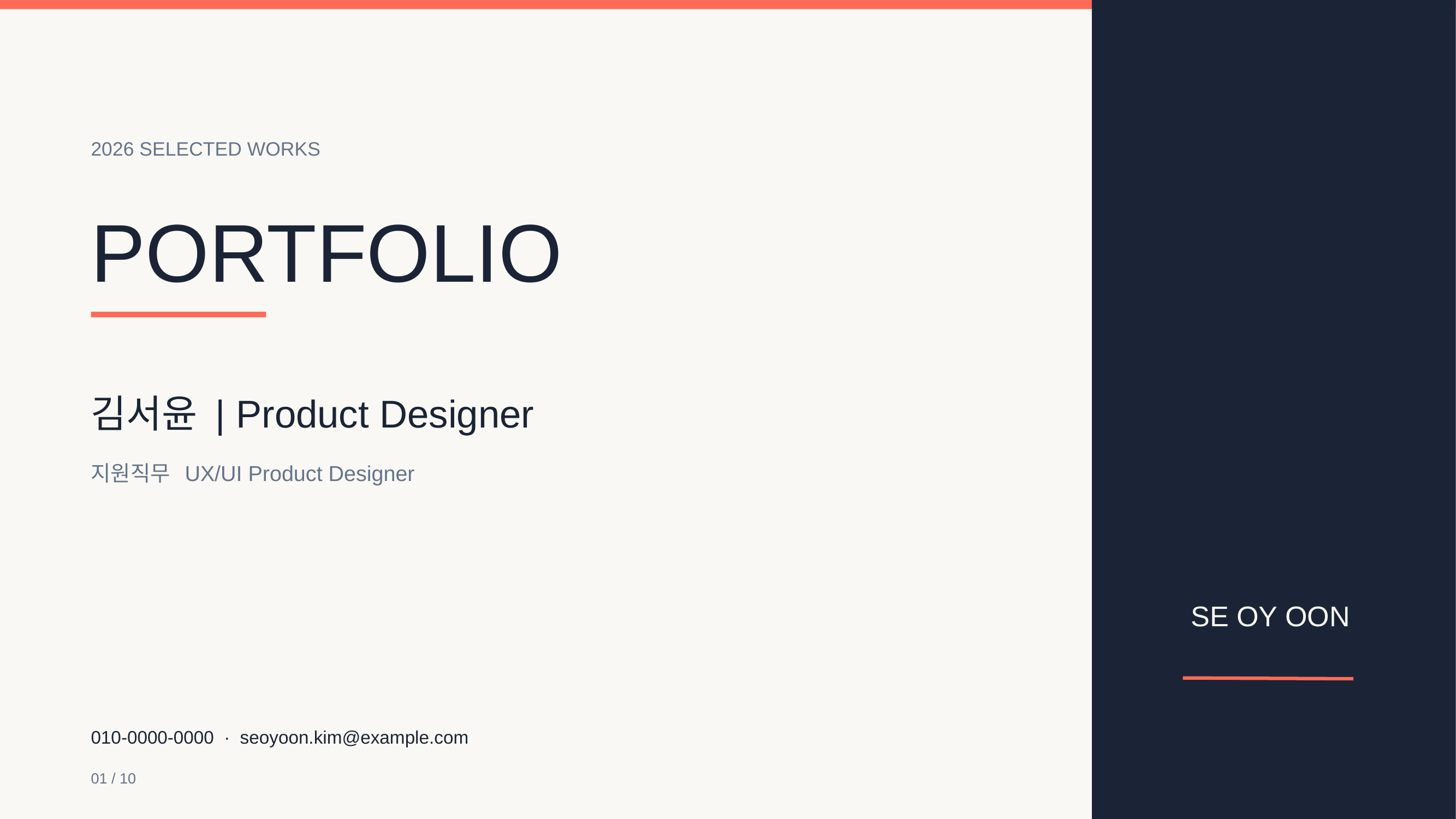

2026 SELECTED WORKS
PORTFOLIO

김서윤 | Product Designer
지원직무  UX/UI Product Designer
SE OY OON

010-0000-0000  ·  seoyoon.kim@example.com
01 / 10